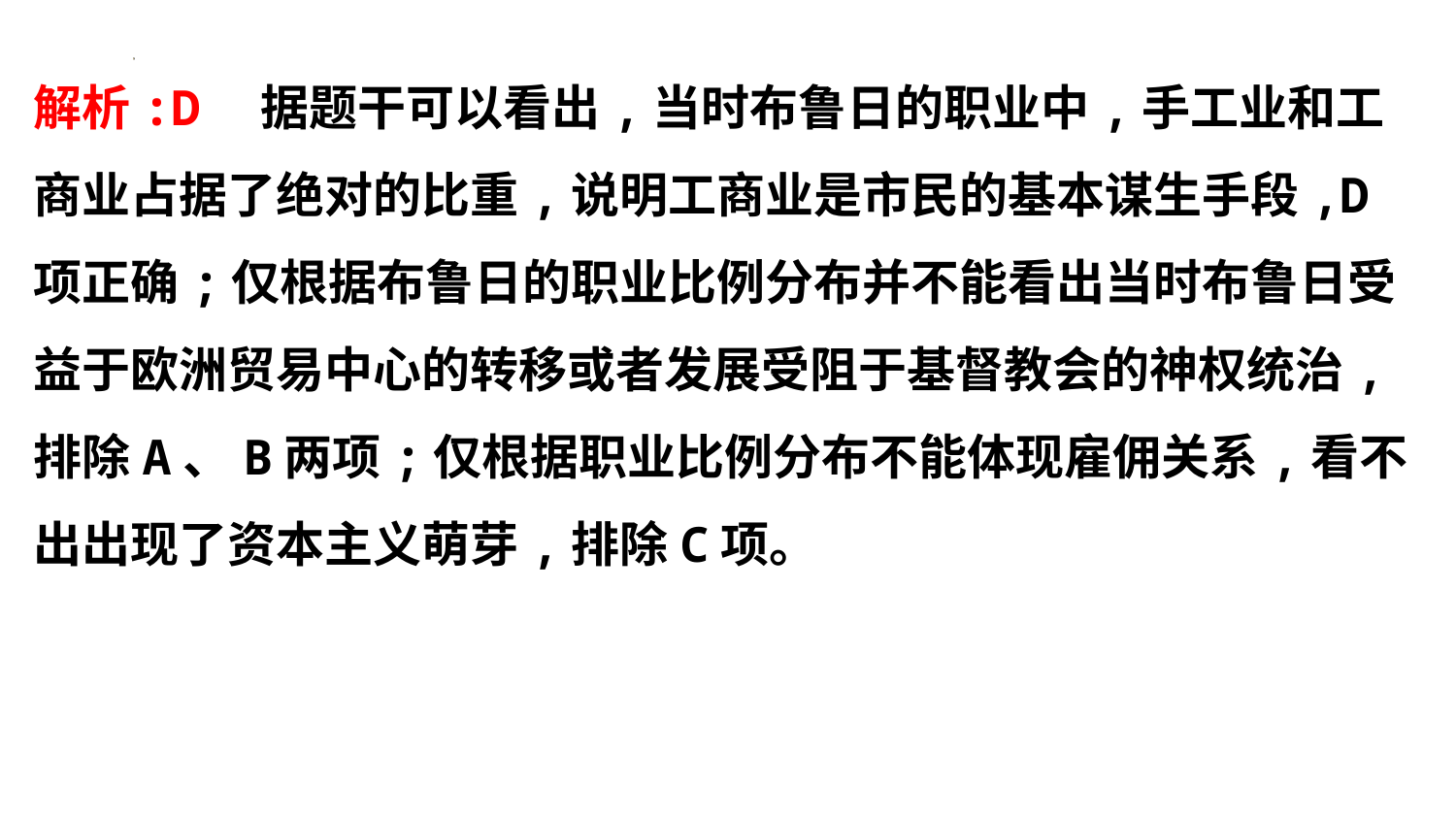

解析:D　据题干可以看出,当时布鲁日的职业中,手工业和工商业占据了绝对的比重,说明工商业是市民的基本谋生手段,D项正确;仅根据布鲁日的职业比例分布并不能看出当时布鲁日受益于欧洲贸易中心的转移或者发展受阻于基督教会的神权统治,排除A、B两项;仅根据职业比例分布不能体现雇佣关系,看不出出现了资本主义萌芽,排除C项。